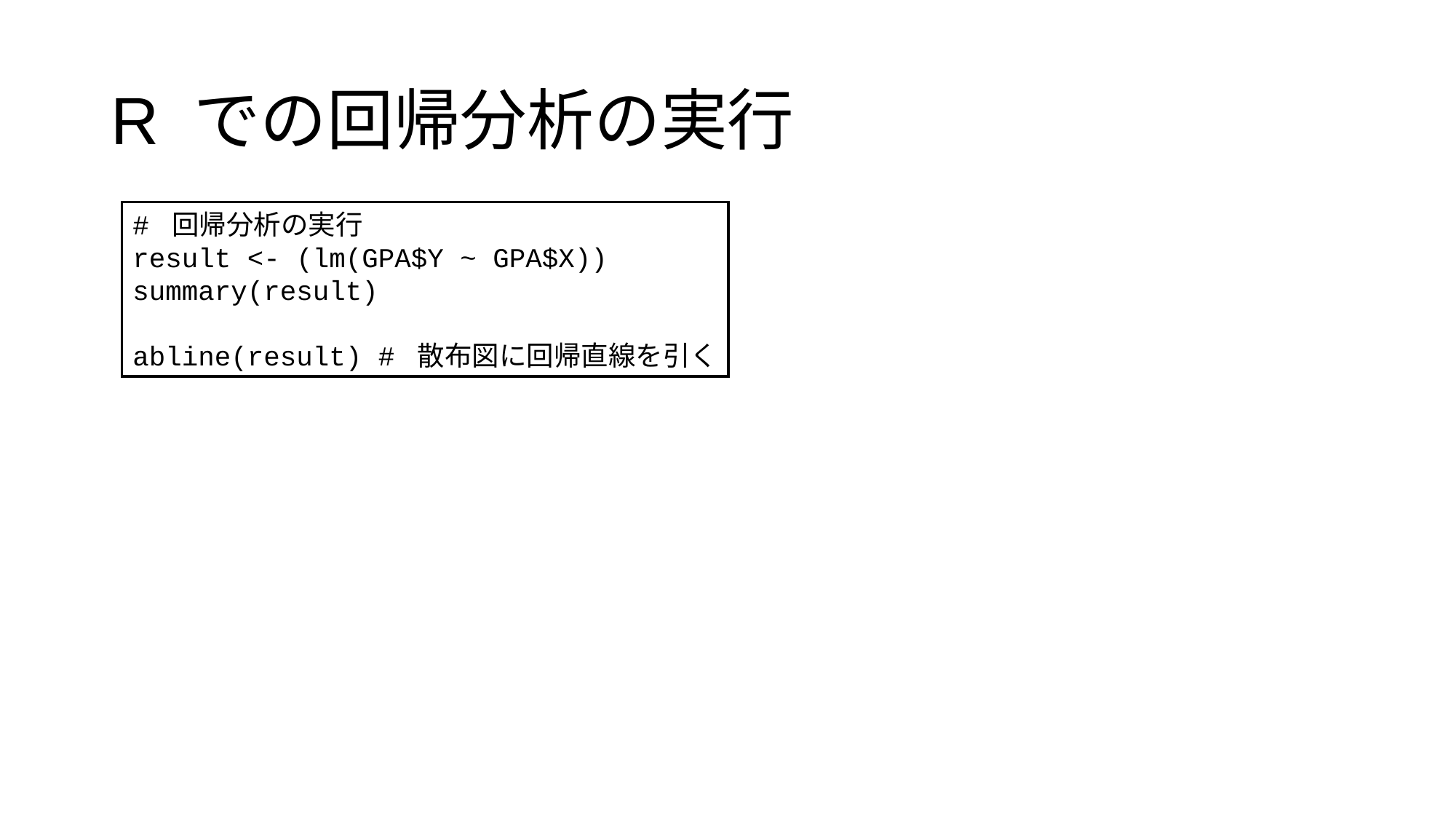

# R での回帰分析の実行
# 回帰分析の実行
result <- (lm(GPA$Y ~ GPA$X))
summary(result)

abline(result) # 散布図に回帰直線を引く